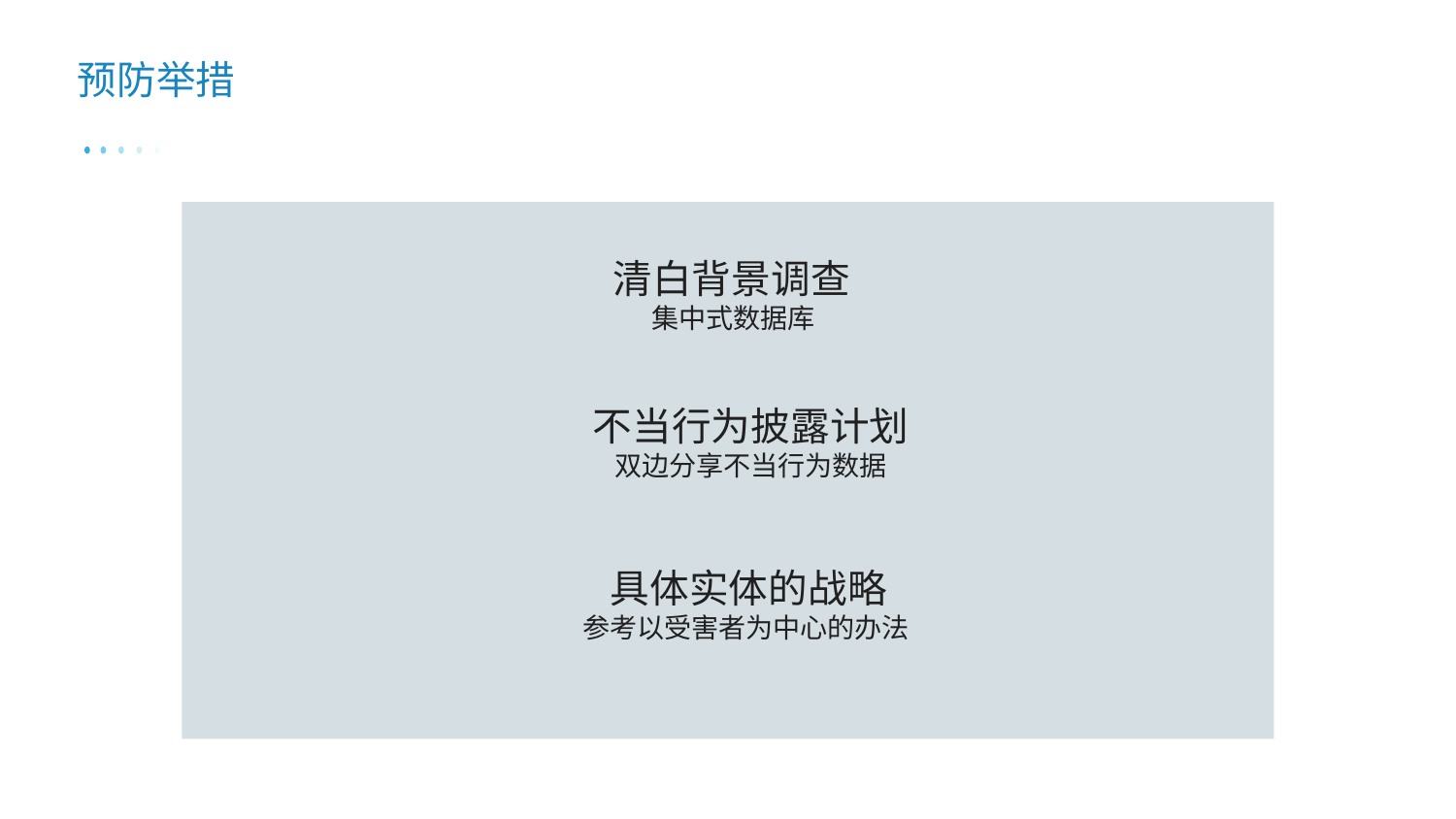

# 预防举措

清白背景调查
集中式数据库
不当行为披露计划
双边分享不当行为数据
具体实体的战略
参考以受害者为中心的办法